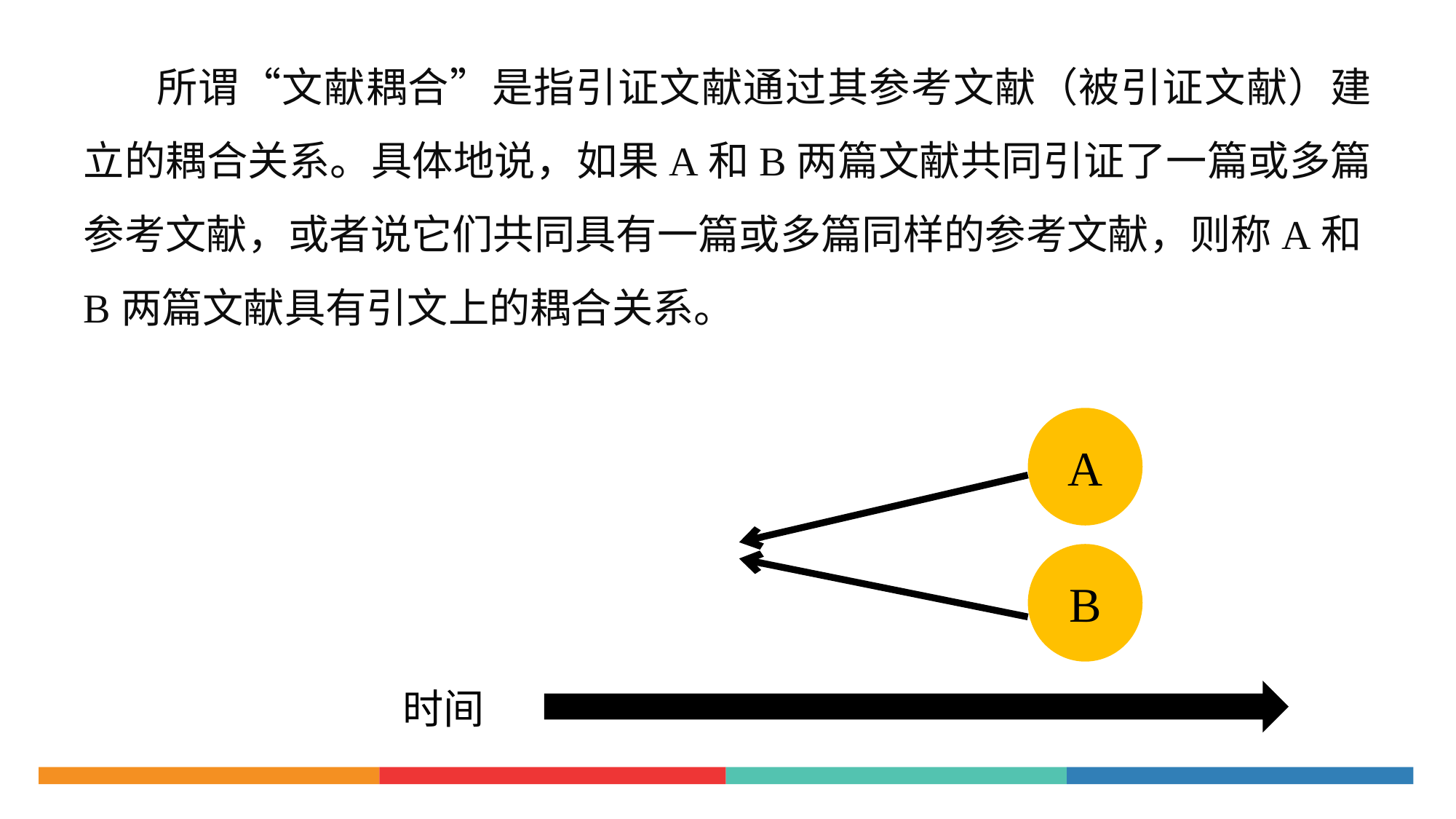

所谓“文献耦合”是指引证文献通过其参考文献（被引证文献）建立的耦合关系。具体地说，如果A和B两篇文献共同引证了一篇或多篇参考文献，或者说它们共同具有一篇或多篇同样的参考文献，则称A和B两篇文献具有引文上的耦合关系。
A
B
时间